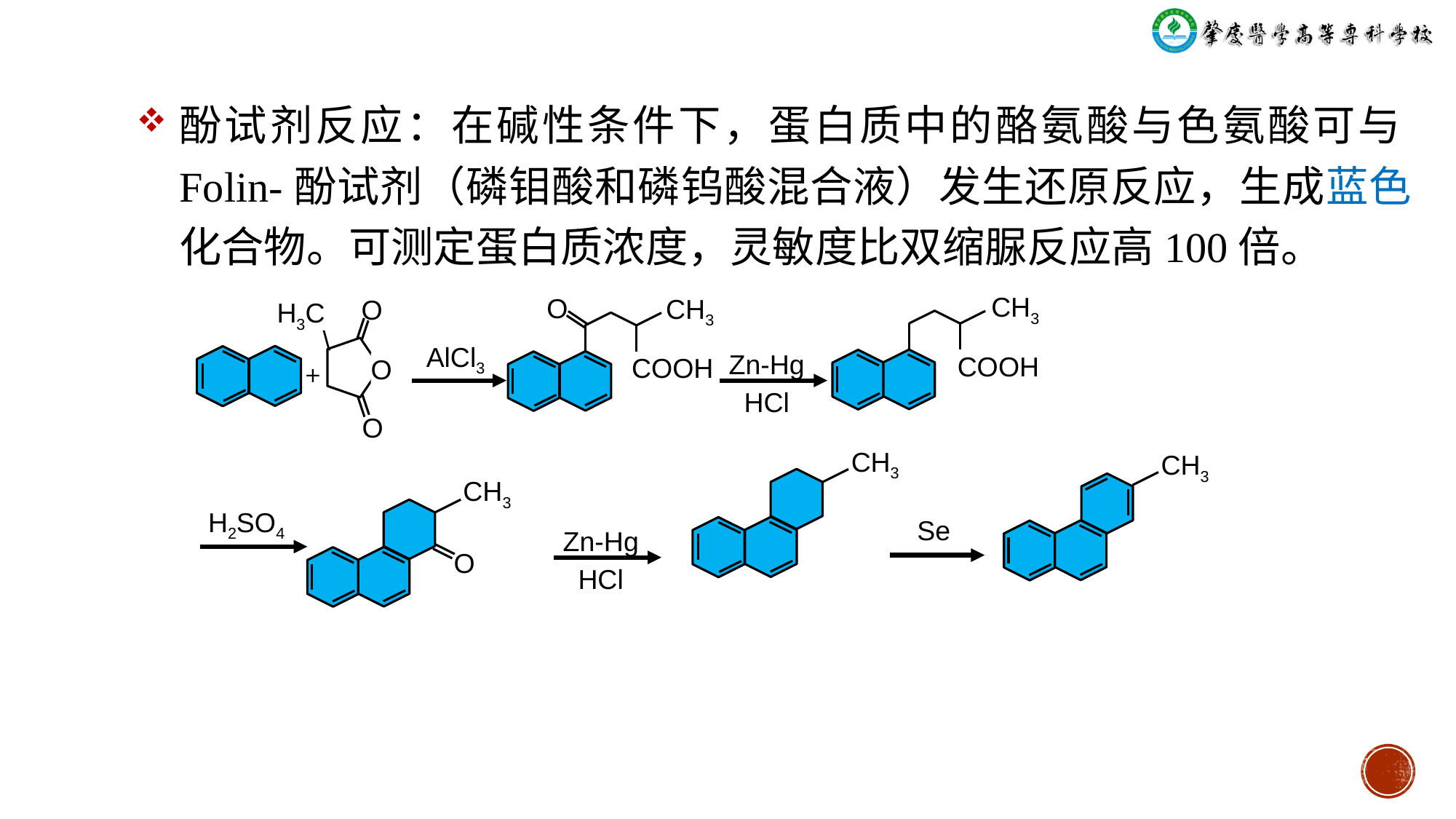

酚试剂反应：在碱性条件下，蛋白质中的酪氨酸与色氨酸可与Folin-酚试剂（磷钼酸和磷钨酸混合液）发生还原反应，生成蓝色化合物。可测定蛋白质浓度，灵敏度比双缩脲反应高100倍。
O
CH3
COOH

O
H3C
      \

O
O
CH3
COOH

AlCl3
Zn-Hg
HCl

+
CH3

CH3

CH3

O

H2SO4
Se
Zn-Hg
HCl